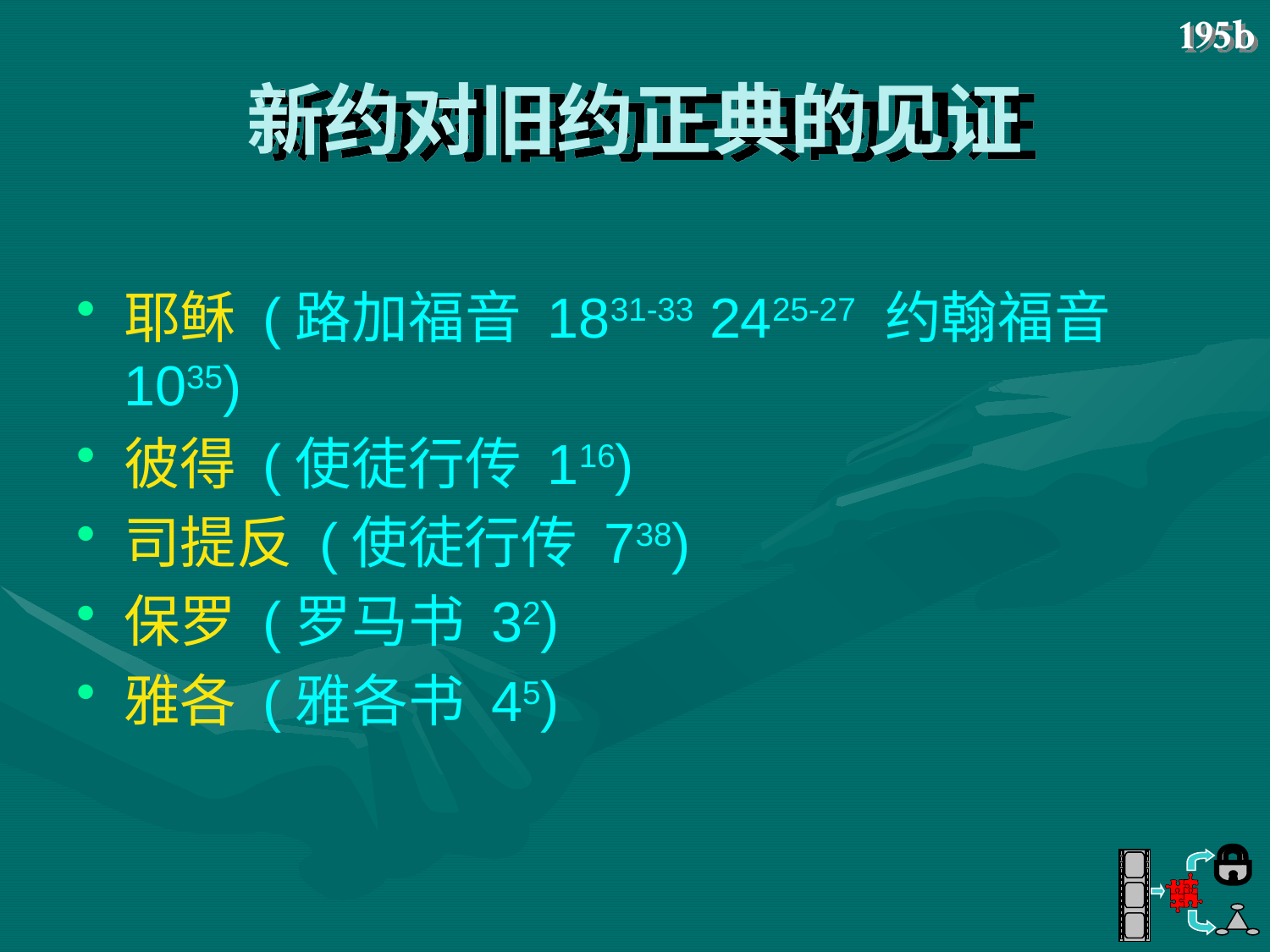

195b
# 新约对旧约正典的见证
耶稣 (路加福音 1831-33 2425-27 约翰福音 1035)
彼得 (使徒行传 116)
司提反 (使徒行传 738)
保罗 (罗马书 32)
雅各 (雅各书 45)